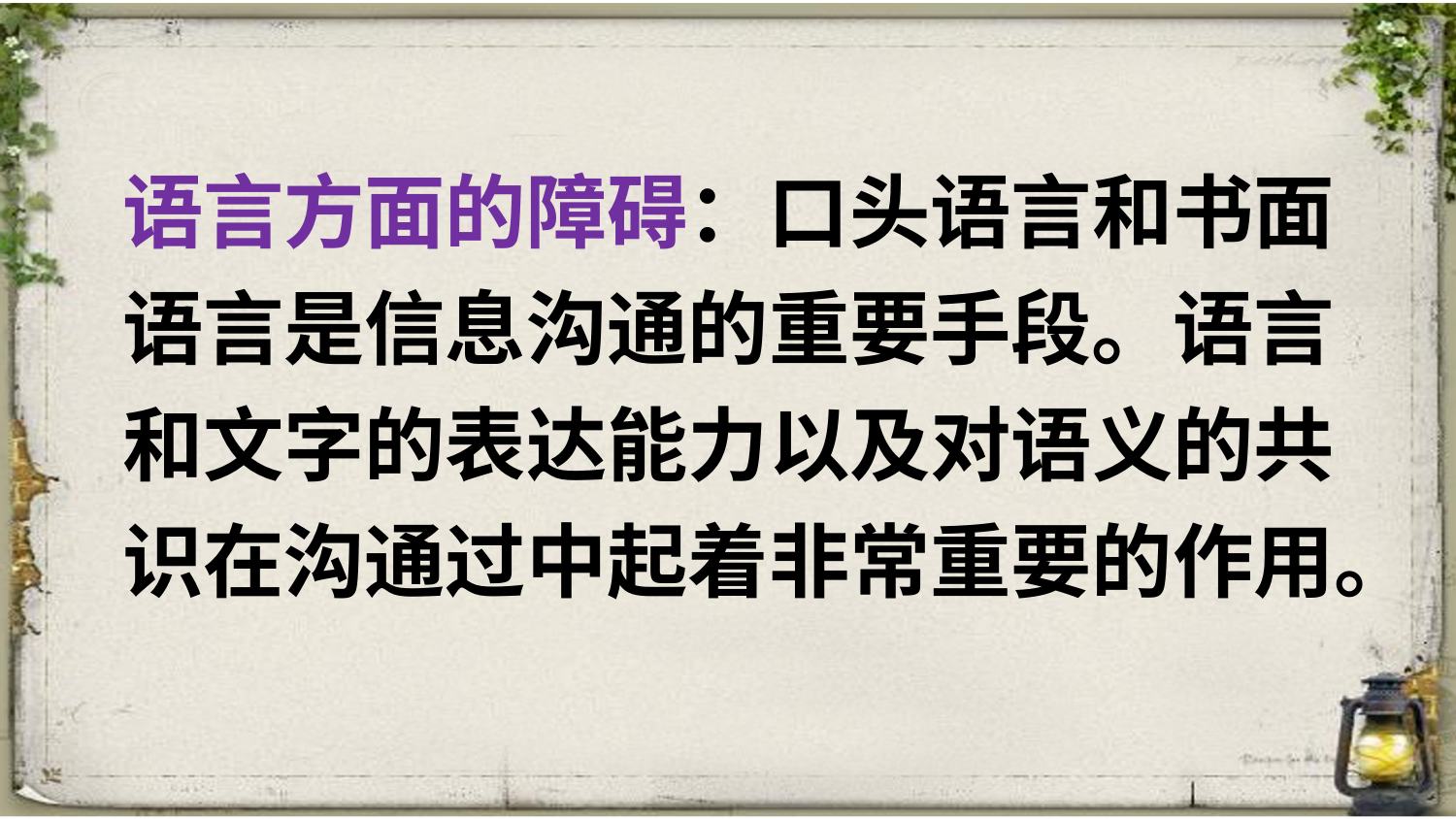

语言方面的障碍：口头语言和书面语言是信息沟通的重要手段。语言和文字的表达能力以及对语义的共识在沟通过中起着非常重要的作用。